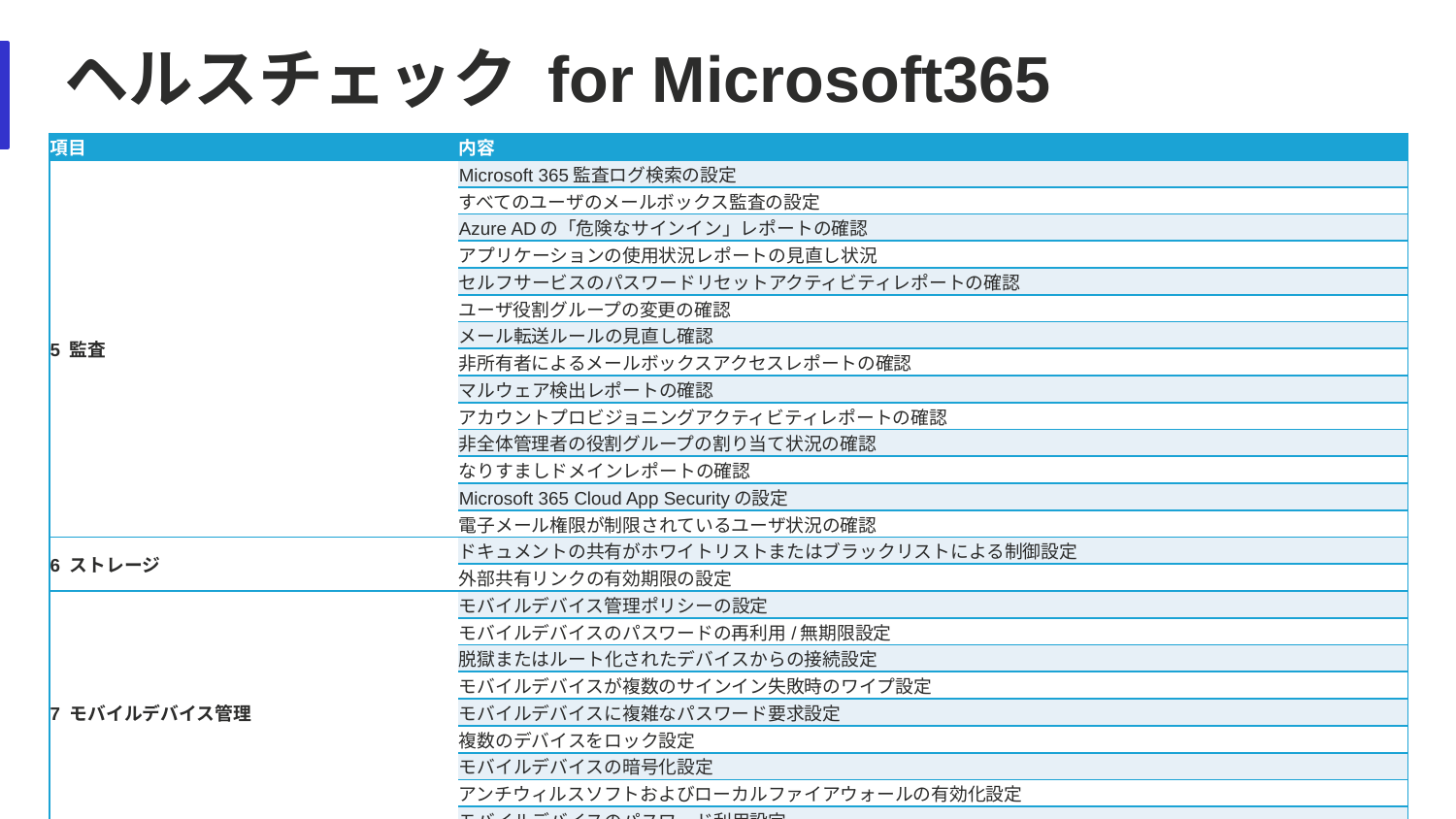

# ヘルスチェック for Microsoft365
| 項目 | 内容 |
| --- | --- |
| 5 監査 | Microsoft 365監査ログ検索の設定 |
|  | すべてのユーザのメールボックス監査の設定 |
|  | Azure ADの「危険なサインイン」レポートの確認 |
|  | アプリケーションの使用状況レポートの見直し状況 |
|  | セルフサービスのパスワードリセットアクティビティレポートの確認 |
|  | ユーザ役割グループの変更の確認 |
|  | メール転送ルールの見直し確認 |
|  | 非所有者によるメールボックスアクセスレポートの確認 |
|  | マルウェア検出レポートの確認 |
|  | アカウントプロビジョニングアクティビティレポートの確認 |
|  | 非全体管理者の役割グループの割り当て状況の確認 |
|  | なりすましドメインレポートの確認 |
|  | Microsoft 365 Cloud App Securityの設定 |
|  | 電子メール権限が制限されているユーザ状況の確認 |
| 6 ストレージ | ドキュメントの共有がホワイトリストまたはブラックリストによる制御設定 |
|  | 外部共有リンクの有効期限の設定 |
| 7 モバイルデバイス管理 | モバイルデバイス管理ポリシーの設定 |
|  | モバイルデバイスのパスワードの再利用/無期限設定 |
|  | 脱獄またはルート化されたデバイスからの接続設定 |
|  | モバイルデバイスが複数のサインイン失敗時のワイプ設定 |
|  | モバイルデバイスに複雑なパスワード要求設定 |
|  | 複数のデバイスをロック設定 |
|  | モバイルデバイスの暗号化設定 |
|  | アンチウィルスソフトおよびローカルファイアウォールの有効化設定 |
|  | モバイルデバイスのパスワード利用設定 |